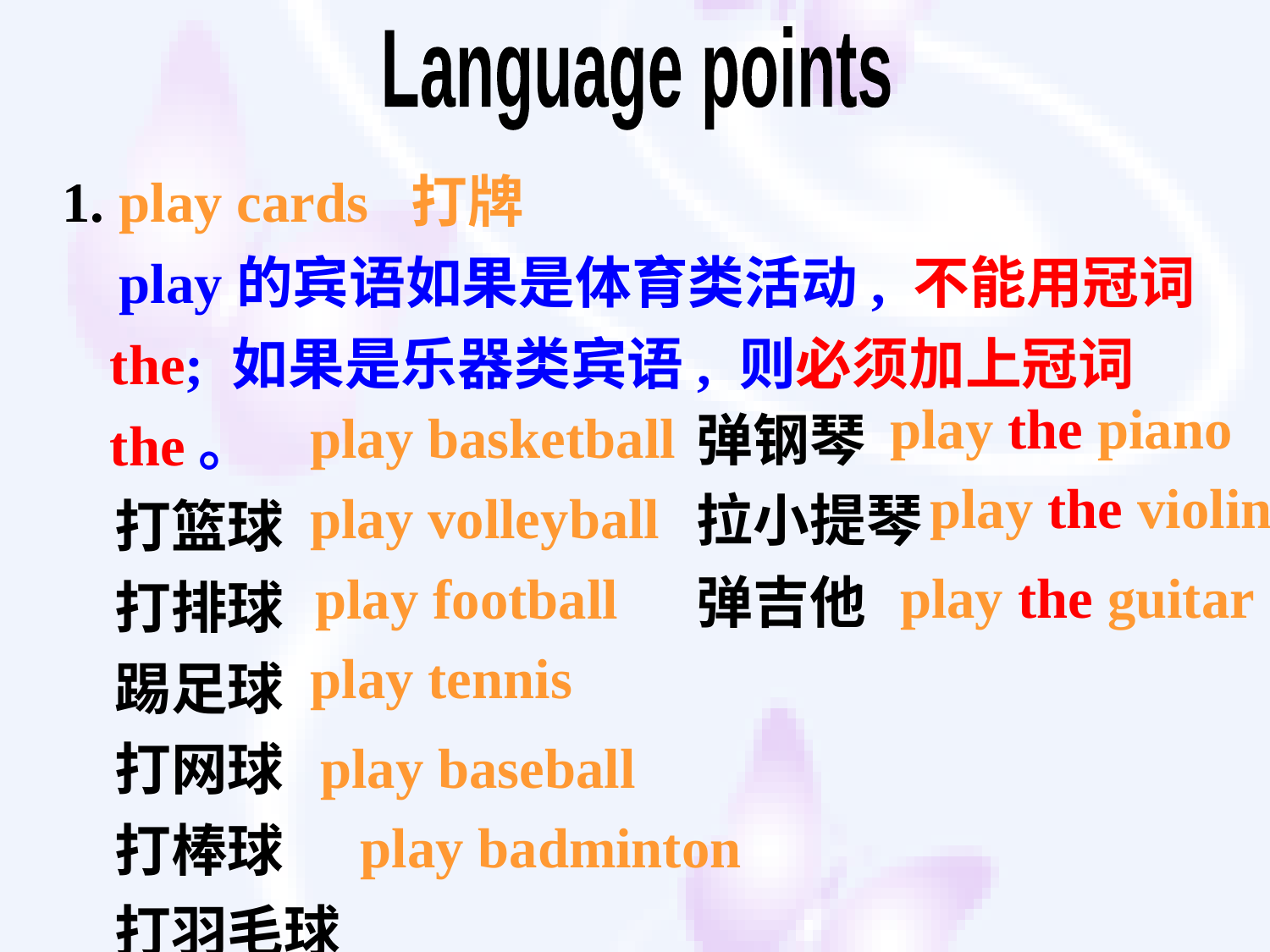

Language points
1. play cards  打牌
    play的宾语如果是体育类活动, 不能用冠词the; 如果是乐器类宾语, 则必须加上冠词the。
   打篮球
   打排球
   踢足球
   打网球
   打棒球
   打羽毛球
弹钢琴
拉小提琴
弹吉他

 play the piano
 play basketball
 play the violin
 play volleyball
 play the guitar
 play football
 play tennis
 play baseball
 play badminton